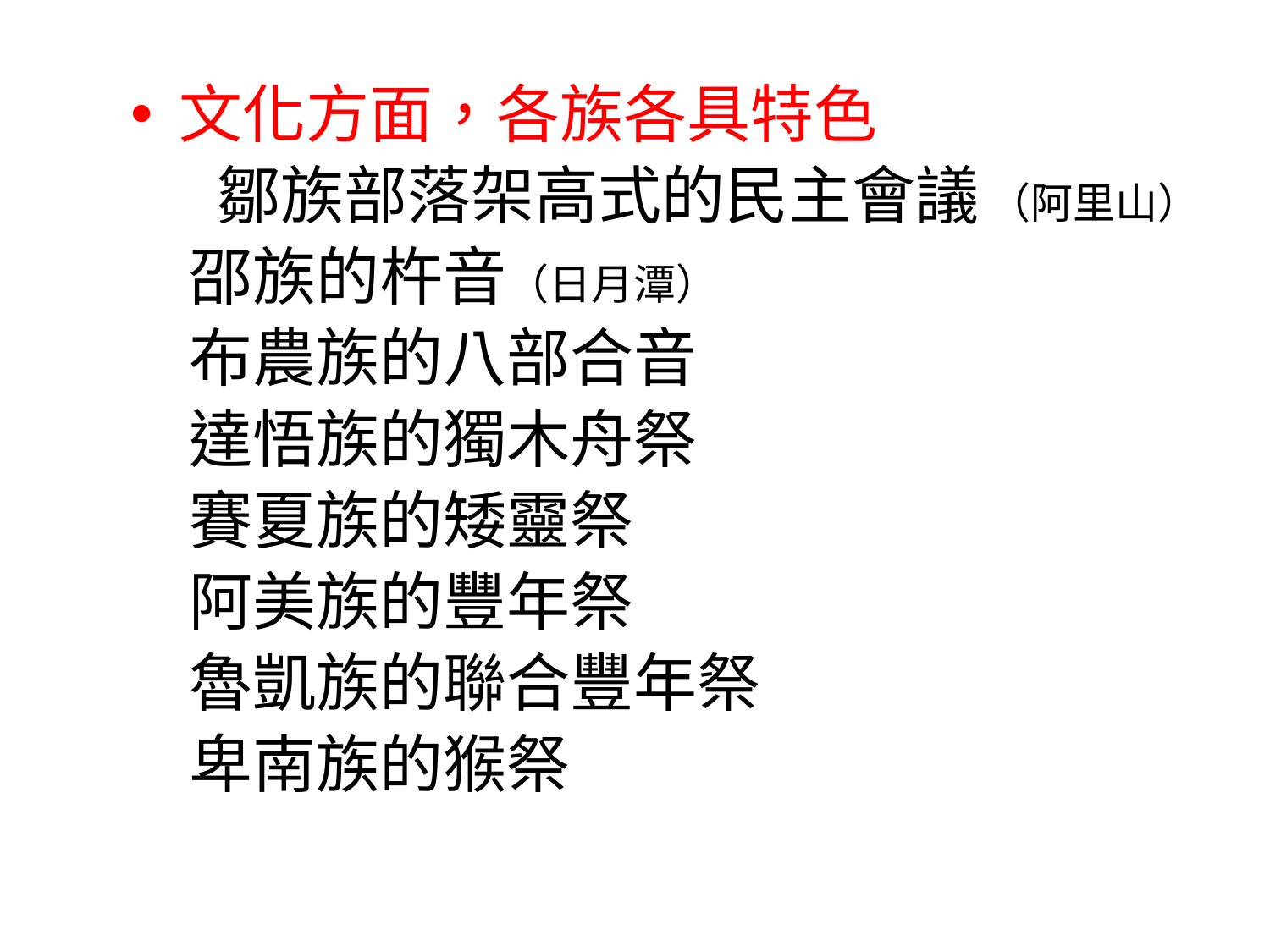

文化方面，各族各具特色
     鄒族部落架高式的民主會議 （阿里山）
   邵族的杵音（日月潭）
   布農族的八部合音
   達悟族的獨木舟祭
   賽夏族的矮靈祭
   阿美族的豐年祭
   魯凱族的聯合豐年祭
   卑南族的猴祭